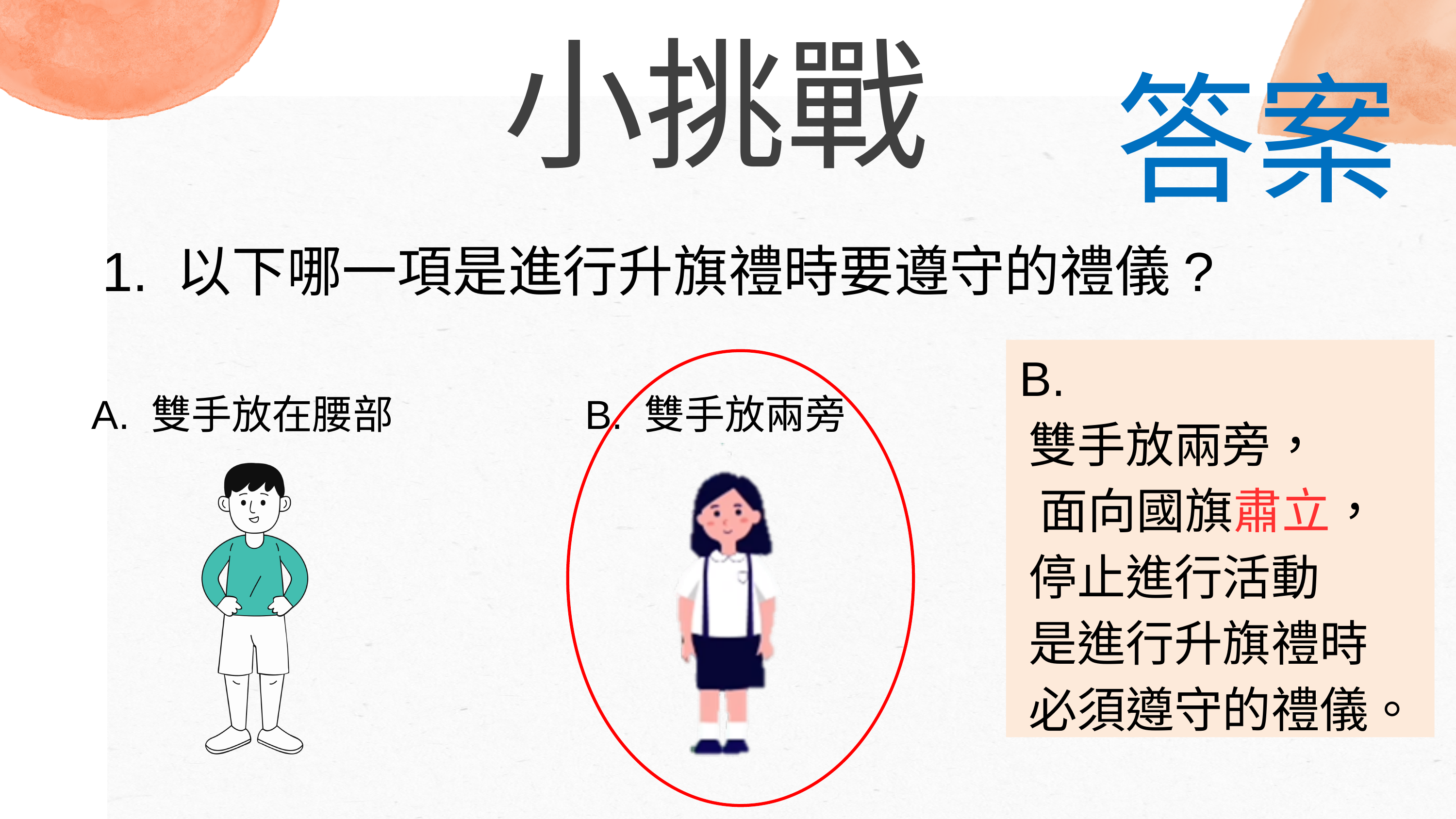

小挑戰
答案
1. 以下哪一項是進行升旗禮時要遵守的禮儀?
 B.
 雙手放兩旁，
  面向國旗肅立，
 停止進行活動
 是進行升旗禮時
 必須遵守的禮儀。

A. 雙手放在腰部
B. 雙手放兩旁